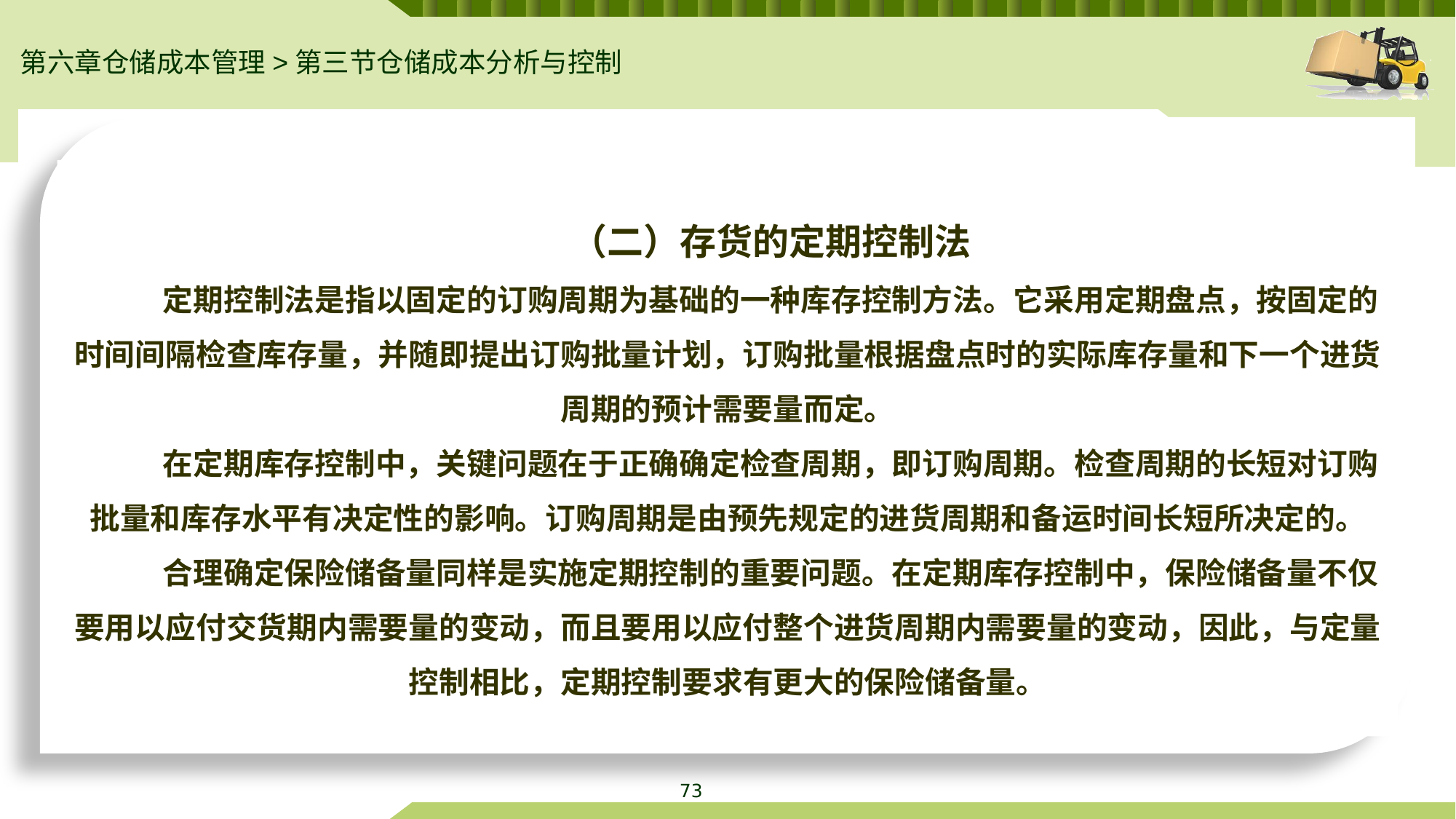

第六章仓储成本管理>第三节仓储成本分析与控制
（二）存货的定期控制法
定期控制法是指以固定的订购周期为基础的一种库存控制方法。它采用定期盘点，按固定的时间间隔检查库存量，并随即提出订购批量计划，订购批量根据盘点时的实际库存量和下一个进货周期的预计需要量而定。
在定期库存控制中，关键问题在于正确确定检查周期，即订购周期。检查周期的长短对订购批量和库存水平有决定性的影响。订购周期是由预先规定的进货周期和备运时间长短所决定的。
合理确定保险储备量同样是实施定期控制的重要问题。在定期库存控制中，保险储备量不仅要用以应付交货期内需要量的变动，而且要用以应付整个进货周期内需要量的变动，因此，与定量控制相比，定期控制要求有更大的保险储备量。